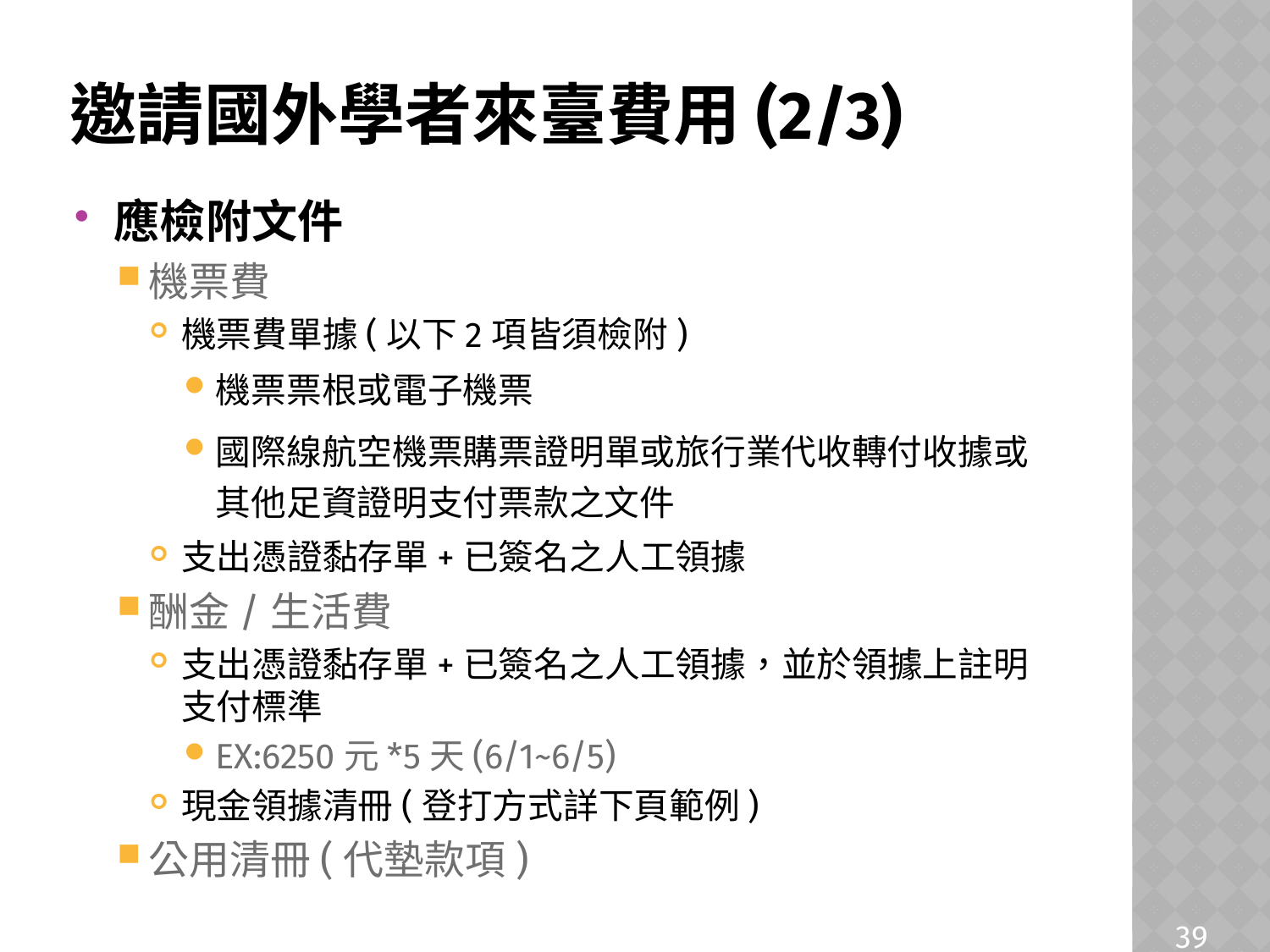

# 邀請國外學者來臺費用(2/3)
應檢附文件
機票費
機票費單據(以下2項皆須檢附)
機票票根或電子機票
國際線航空機票購票證明單或旅行業代收轉付收據或其他足資證明支付票款之文件
支出憑證黏存單+已簽名之人工領據
酬金/生活費
支出憑證黏存單+已簽名之人工領據，並於領據上註明支付標準
EX:6250元*5天(6/1~6/5)
現金領據清冊(登打方式詳下頁範例)
公用清冊(代墊款項)
39